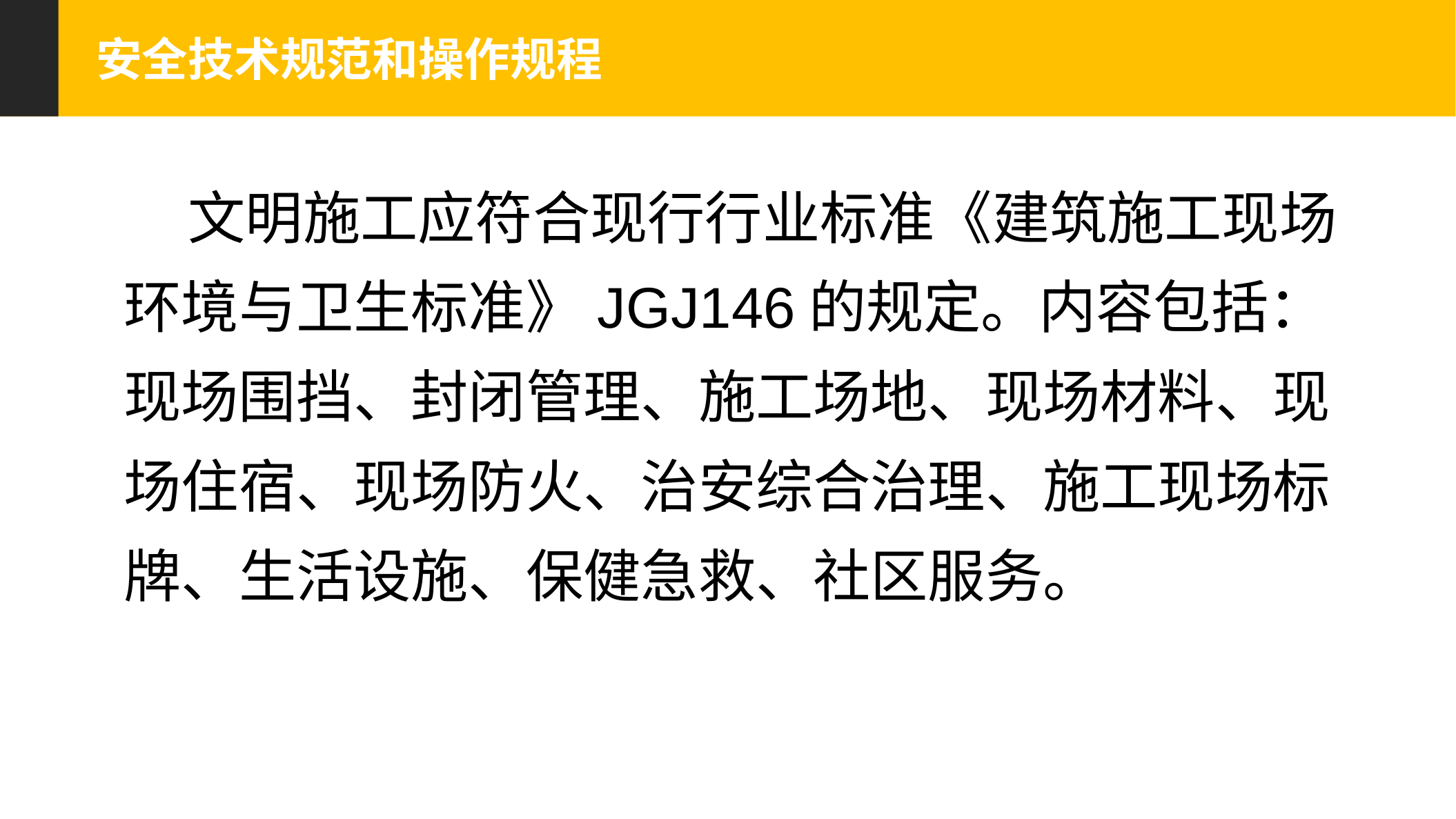

安全技术规范和操作规程
    文明施工应符合现行行业标准《建筑施工现场环境与卫生标准》JGJ146的规定。内容包括：
现场围挡、封闭管理、施工场地、现场材料、现场住宿、现场防火、治安综合治理、施工现场标牌、生活设施、保健急救、社区服务。